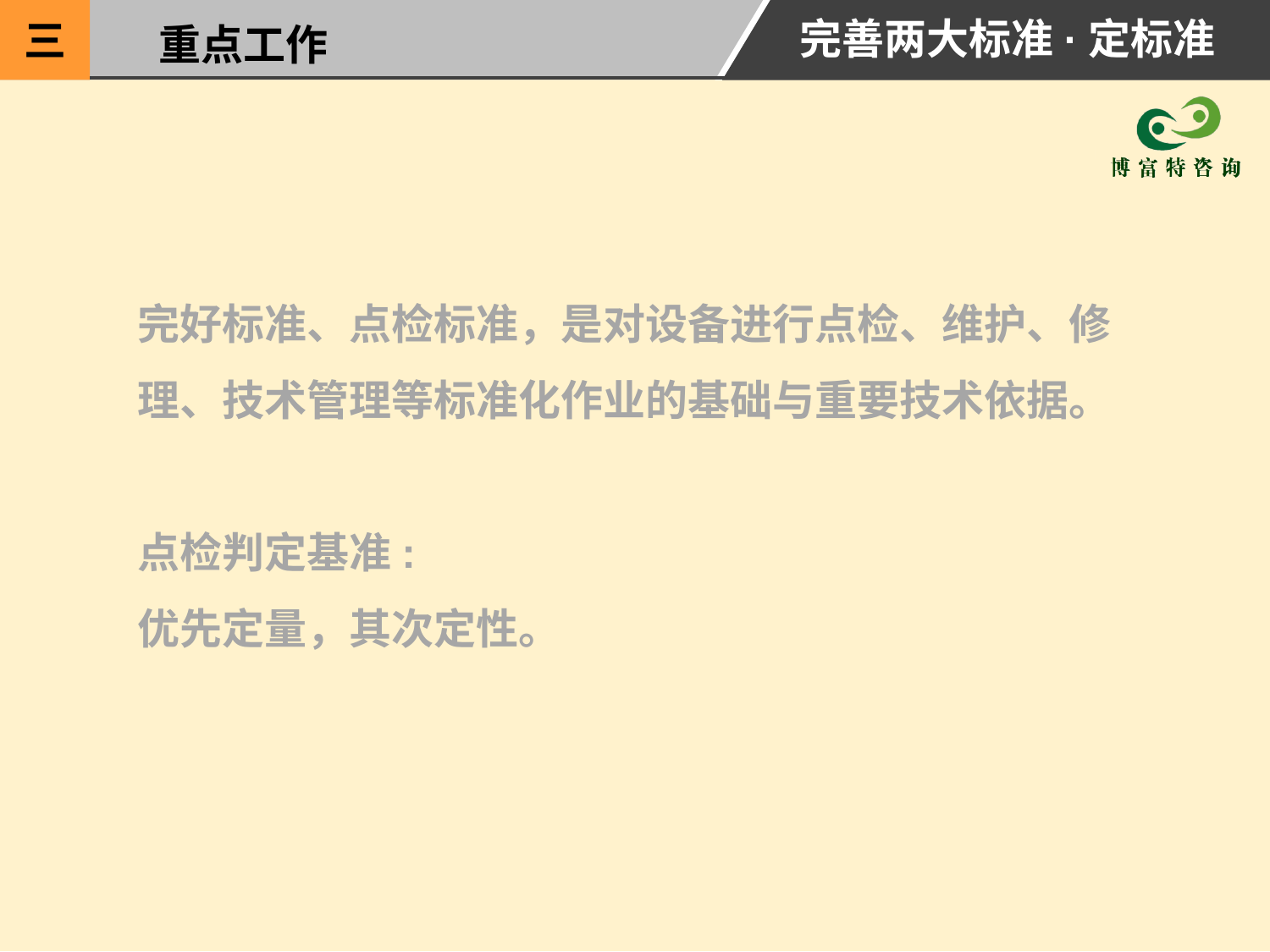

完善两大标准·定标准
三
重点工作
完好标准、点检标准，是对设备进行点检、维护、修理、技术管理等标准化作业的基础与重要技术依据。

点检判定基准:
优先定量，其次定性。